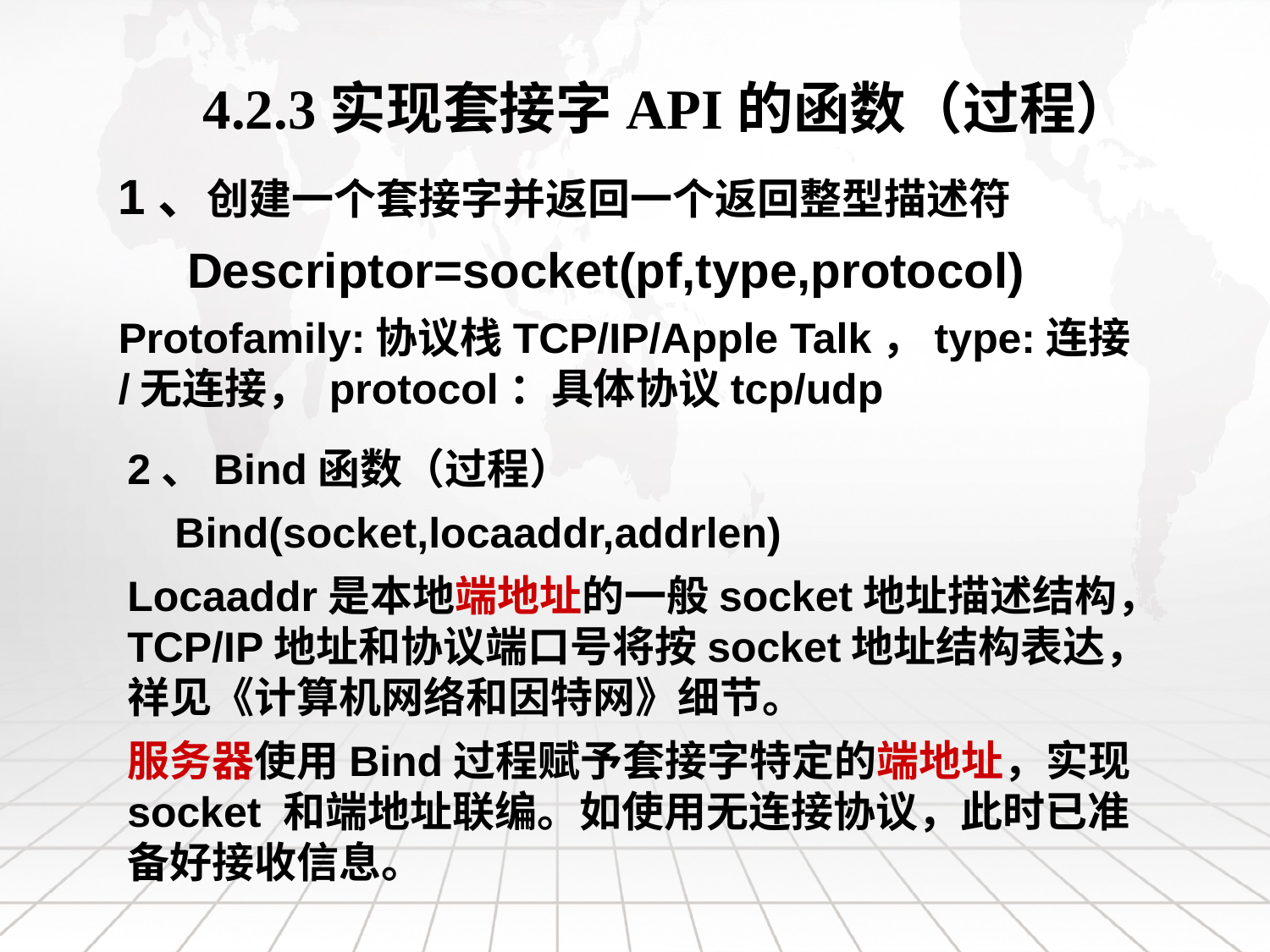

4.2.3实现套接字API的函数（过程）
1、创建一个套接字并返回一个返回整型描述符
     Descriptor=socket(pf,type,protocol)
Protofamily:协议栈TCP/IP/Apple Talk，type:连接/无连接， protocol：具体协议tcp/udp
2、Bind函数（过程）
    Bind(socket,locaaddr,addrlen)
Locaaddr是本地端地址的一般socket地址描述结构，TCP/IP地址和协议端口号将按socket地址结构表达，祥见《计算机网络和因特网》细节。
服务器使用Bind过程赋予套接字特定的端地址，实现socket 和端地址联编。如使用无连接协议，此时已准备好接收信息。